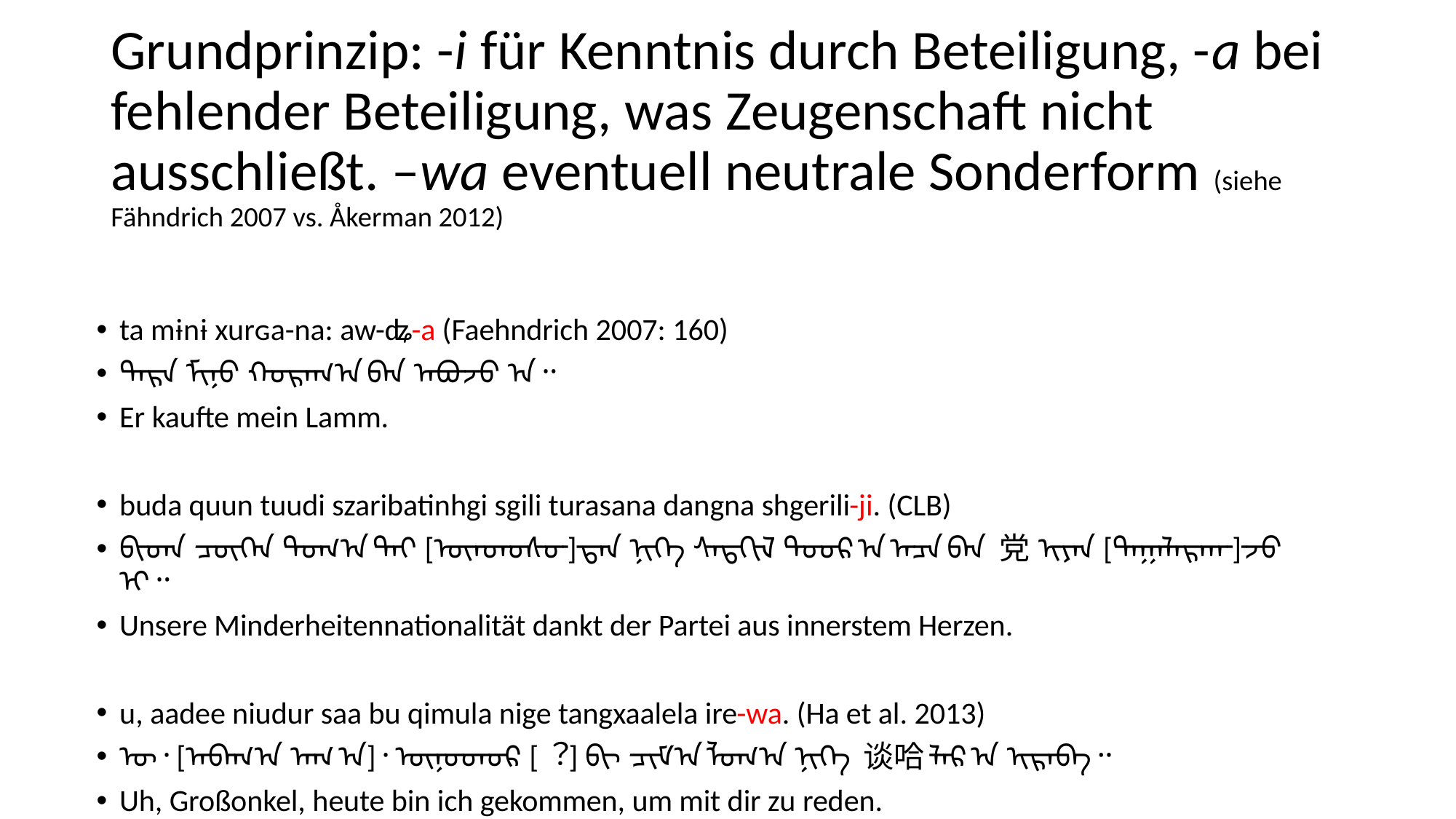

# Grundprinzip: -i für Kenntnis durch Beteiligung, -a bei fehlender Beteiligung, was Zeugenschaft nicht ausschließt. –wa eventuell neutrale Sonderform (siehe Fähndrich 2007 vs. Åkerman 2012)
ta mɨnɨ xurɢa-na: aw-ʥ-a (Faehndrich 2007: 160)
ᠲᠡᠷᠡ ᠮᠢᠨᠦ ᠬᠤᠷᠠᠭ᠎ᠠ ᠪᠠᠨ ᠠᠪᠤᠵᠤ ᠠ᠃
Er kaufte mein Lamm.

buda quun tuudi szaribatinhgi sgili turasana dangna shgerili-ji. (CLB)
ᠪᠢᠳᠠ ᠴᠥᠬᠡᠨ ᠲᠤᠭ᠎ᠠ ᠲᠠᠢ [ᠦᠨᠳᠦᠰᠦ᠊]᠊ᠲᠡᠨ ᠨᠢᠭᠡ ᠰᠡᠳᠬᠢᠯ ᠳᠤᠤᠷ ᠠ ᠠᠴᠠ ᠪᠠᠨ 党 ᠢᠶᠠᠨ [ᠲᠠᠭᠠᠯᠠᠷᠬᠠ᠊]᠊ᠵᠤ ᠢ᠃
Unsere Minderheitennationalität dankt der Partei aus innerstem Herzen.

u, aadee niudur saa bu qimula nige tangxaalela ire-wa. (Ha et al. 2013)
ᠦ᠂ [ᠠᠪᠠᠭ᠎ᠠ ᠠᠬ ᠠ]᠂ ᠥᠨᠥᠳᠥᠷ [︖] ᠪᠢ ᠴᠢᠮ᠎ᠠ ᠯᠤᠭ᠎ᠠ ᠨᠢᠭᠡ 谈哈᠊ᠯᠠᠷ ᠠ ᠢᠷᠡᠪᠠ᠃
Uh, Großonkel, heute bin ich gekommen, um mit dir zu reden.